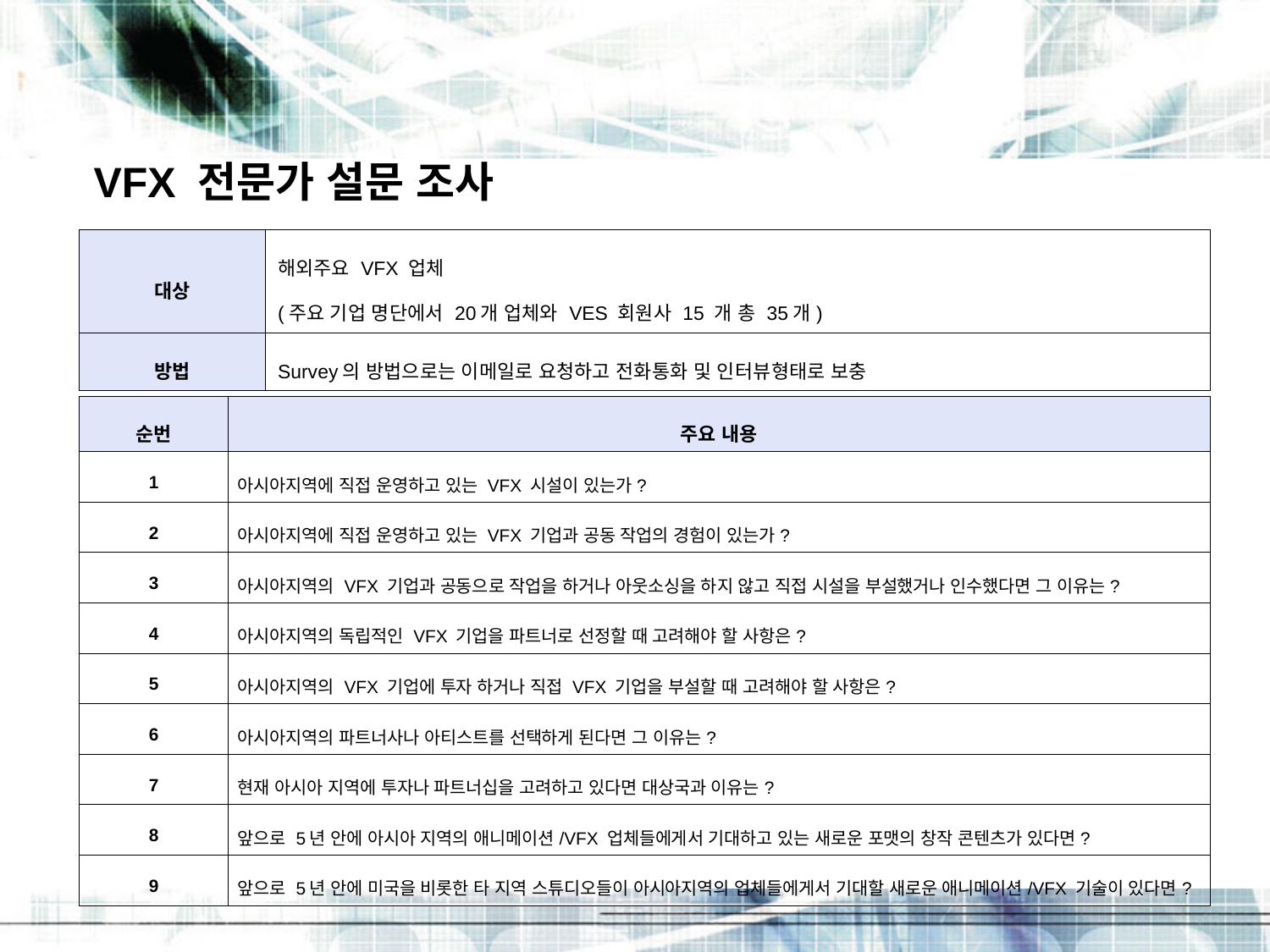

VFX 전문가 설문 조사
| 대상 | 해외주요 VFX 업체 (주요 기업 명단에서 20개 업체와 VES 회원사 15 개 총 35개) |
| --- | --- |
| 방법 | Survey의 방법으로는 이메일로 요청하고 전화통화 및 인터뷰형태로 보충 |
| 순번 | 주요 내용 |
| --- | --- |
| 1 | 아시아지역에 직접 운영하고 있는 VFX 시설이 있는가? |
| 2 | 아시아지역에 직접 운영하고 있는 VFX 기업과 공동 작업의 경험이 있는가? |
| 3 | 아시아지역의 VFX 기업과 공동으로 작업을 하거나 아웃소싱을 하지 않고 직접 시설을 부설했거나 인수했다면 그 이유는? |
| 4 | 아시아지역의 독립적인 VFX 기업을 파트너로 선정할 때 고려해야 할 사항은? |
| 5 | 아시아지역의 VFX 기업에 투자 하거나 직접 VFX 기업을 부설할 때 고려해야 할 사항은? |
| 6 | 아시아지역의 파트너사나 아티스트를 선택하게 된다면 그 이유는? |
| 7 | 현재 아시아 지역에 투자나 파트너십을 고려하고 있다면 대상국과 이유는? |
| 8 | 앞으로 5년 안에 아시아 지역의 애니메이션/VFX 업체들에게서 기대하고 있는 새로운 포맷의 창작 콘텐츠가 있다면? |
| 9 | 앞으로 5년 안에 미국을 비롯한 타 지역 스튜디오들이 아시아지역의 업체들에게서 기대할 새로운 애니메이션/VFX 기술이 있다면? |